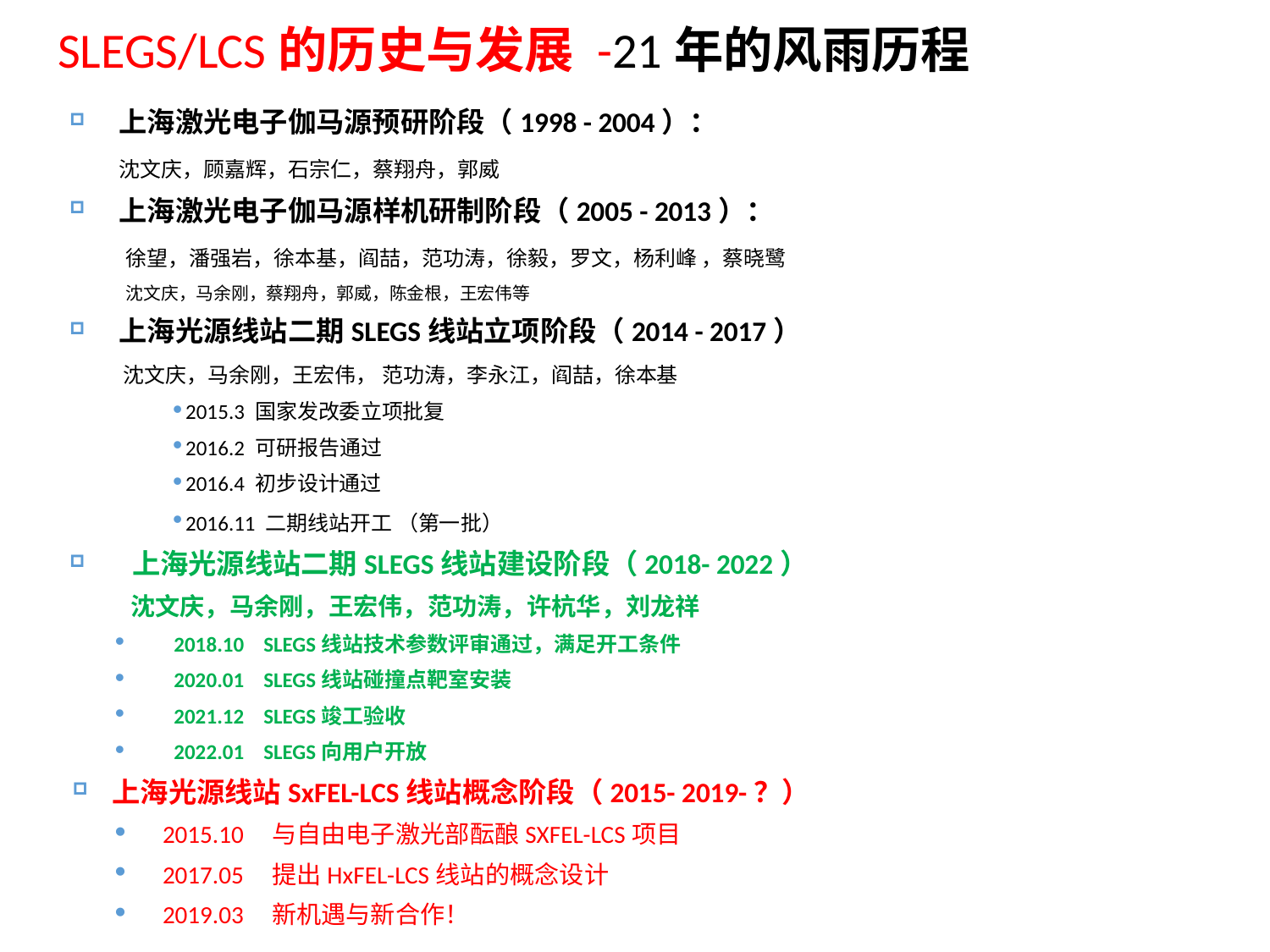

# SLEGS/LCS的历史与发展 -21年的风雨历程
上海激光电子伽马源预研阶段（1998 - 2004）：
       沈文庆，顾嘉辉，石宗仁，蔡翔舟，郭威
上海激光电子伽马源样机研制阶段（2005 - 2013）：
        徐望，潘强岩，徐本基，阎喆，范功涛，徐毅，罗文，杨利峰 ，蔡晓鹭
             沈文庆，马余刚，蔡翔舟，郭威，陈金根，王宏伟等
上海光源线站二期SLEGS线站立项阶段（2014 - 2017）
         沈文庆，马余刚，王宏伟， 范功涛，李永江，阎喆，徐本基
2015.3 国家发改委立项批复
2016.2 可研报告通过
2016.4 初步设计通过
2016.11 二期线站开工 （第一批）
 上海光源线站二期SLEGS线站建设阶段（2018- 2022）
          沈文庆，马余刚，王宏伟，范功涛，许杭华，刘龙祥
2018.10    SLEGS线站技术参数评审通过，满足开工条件
2020.01    SLEGS线站碰撞点靶室安装
2021.12    SLEGS竣工验收
2022.01    SLEGS向用户开放
上海光源线站SxFEL-LCS线站概念阶段（2015- 2019-？）
      2015.10    与自由电子激光部酝酿SXFEL-LCS项目
      2017.05    提出HxFEL-LCS线站的概念设计
      2019.03    新机遇与新合作！